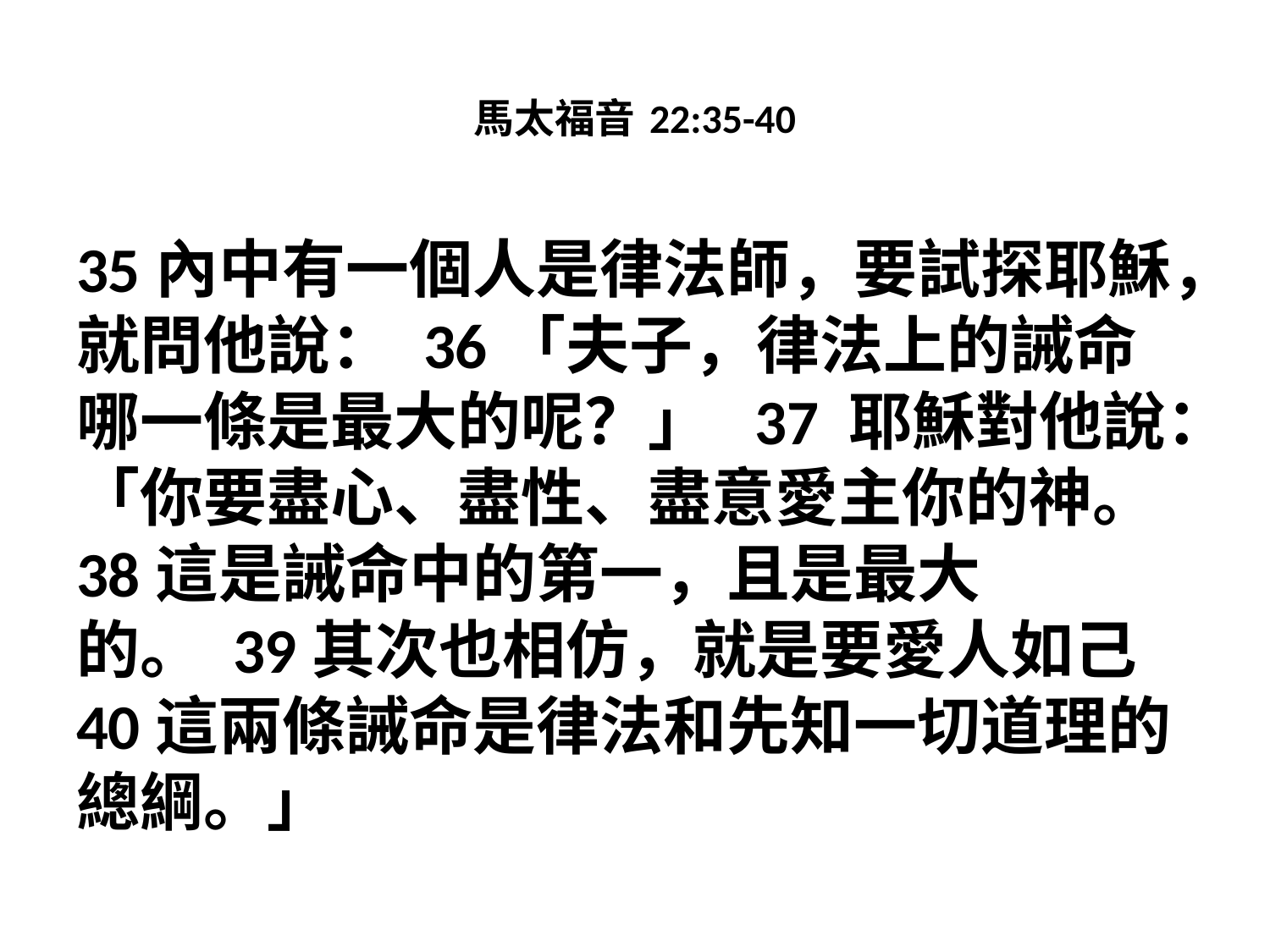

# 馬太福音 22:35-40
35內中有一個人是律法師，要試探耶穌，就問他說： 36「夫子，律法上的誡命哪一條是最大的呢？」  37 耶穌對他說：「你要盡心、盡性、盡意愛主你的神。 38這是誡命中的第一，且是最大的。 39其次也相仿，就是要愛人如己40這兩條誡命是律法和先知一切道理的總綱。」